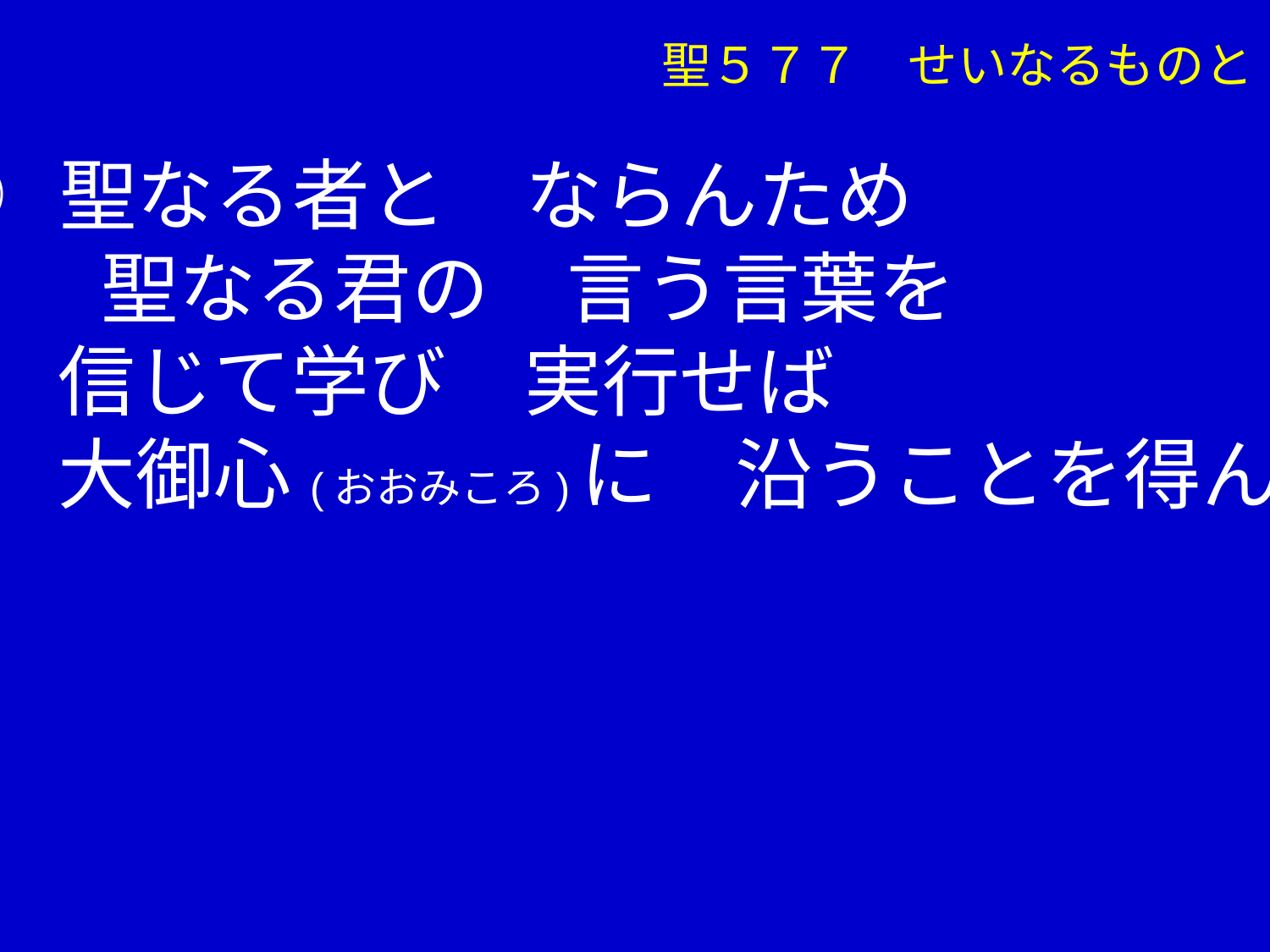

聖５７７　せいなるものと
②  聖なる者と　ならんため
　　 聖なる君の　言う言葉を
　   信じて学び　実行せば
　   大御心(おおみころ)に　沿うことを得ん